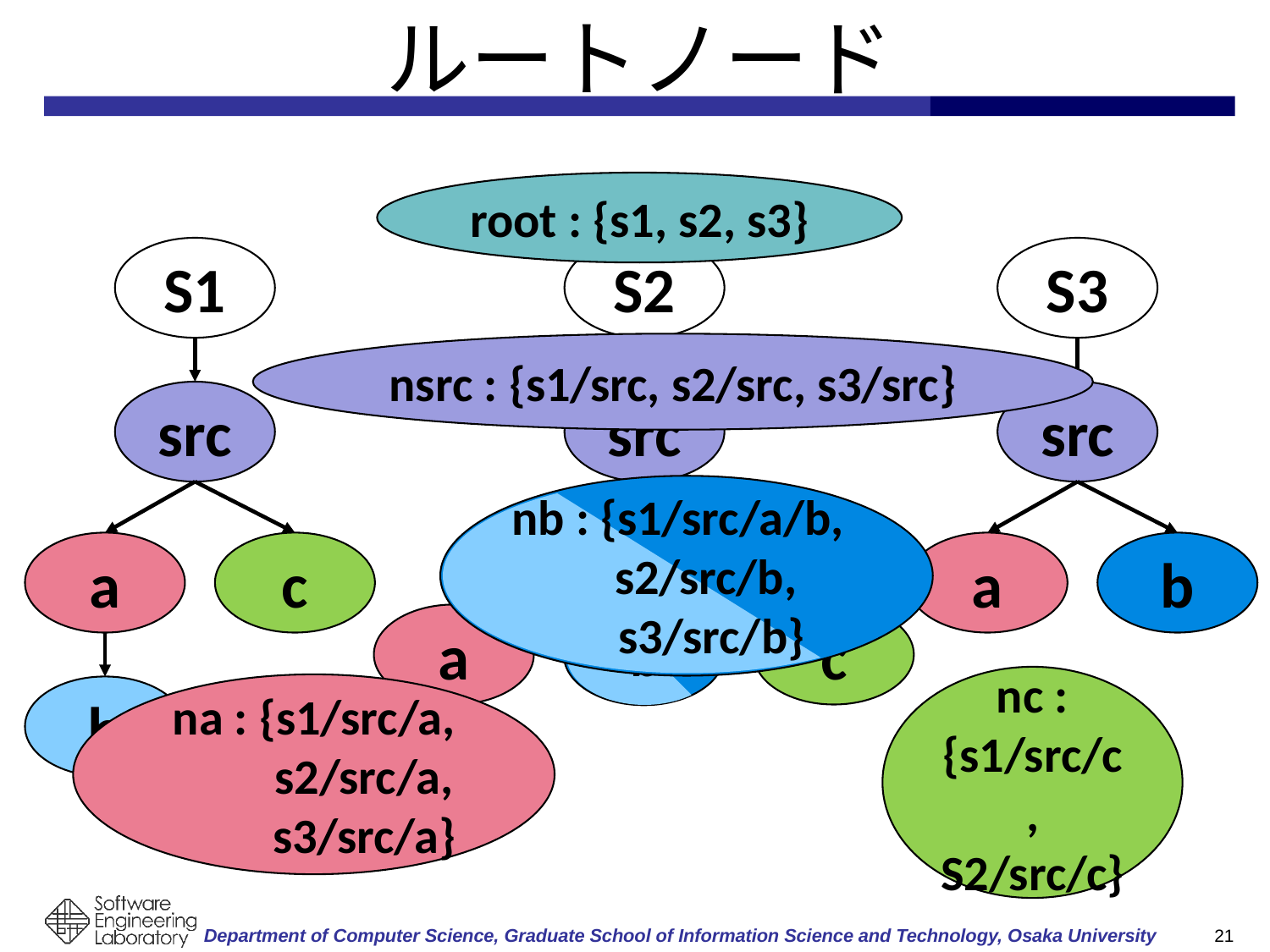

# ルートノード
root : {s1, s2, s3}
S1
S2
S3
nsrc : {s1/src, s2/src, s3/src}
src
src
src

nb : {s1/src/a/b,
     s2/src/b,
      s3/src/b}

a
c
a
b
a
c

b
nc : {s1/src/c,
S2/src/c}
na : {s1/src/a,
         s2/src/a,
         s3/src/a}
b
21